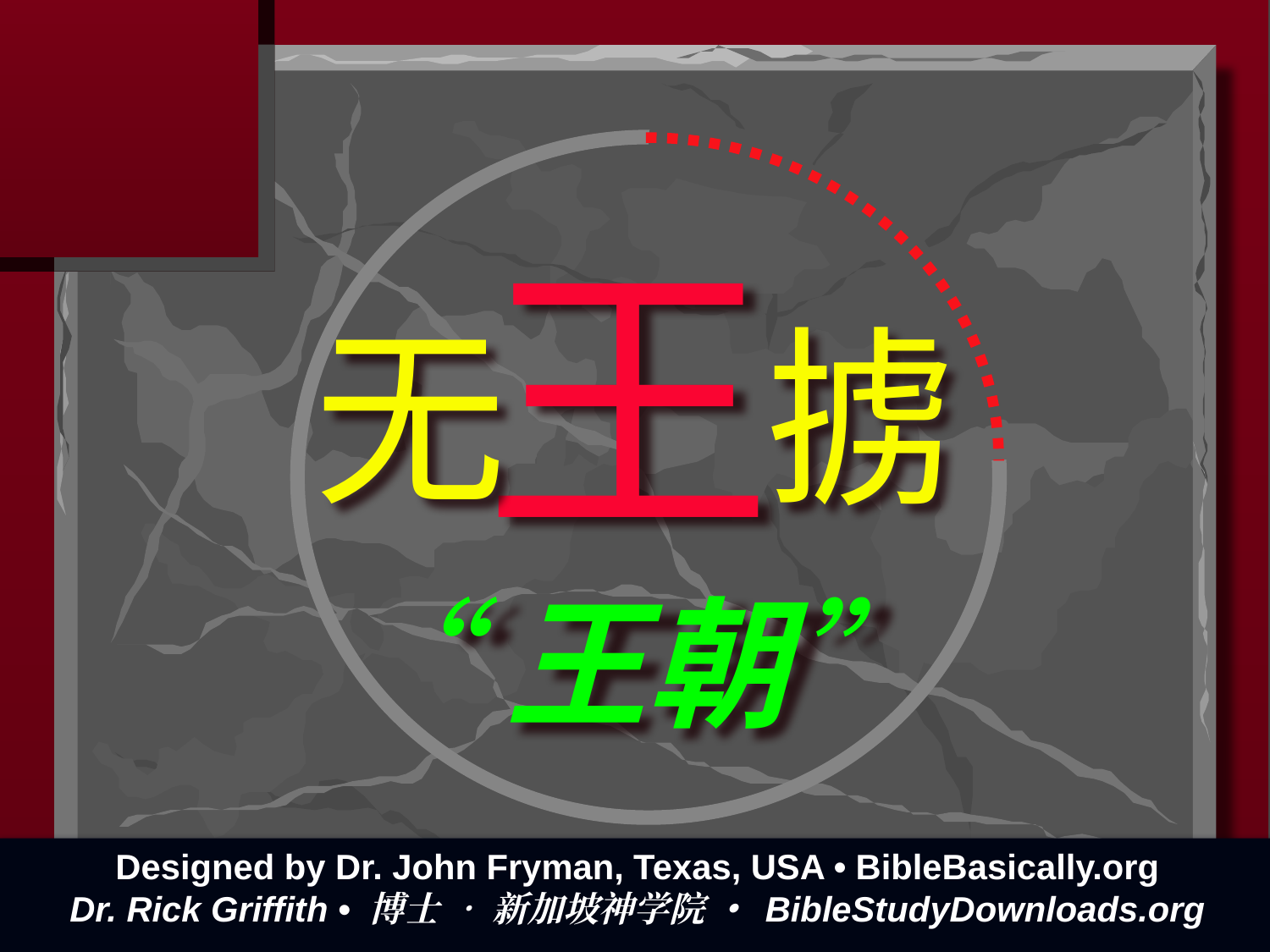

无    掳
王
“王朝”
Designed by Dr. John Fryman, Texas, USA • BibleBasically.org
Dr. Rick Griffith • 博士 • 新加坡神学院 • BibleStudyDownloads.org
2
14